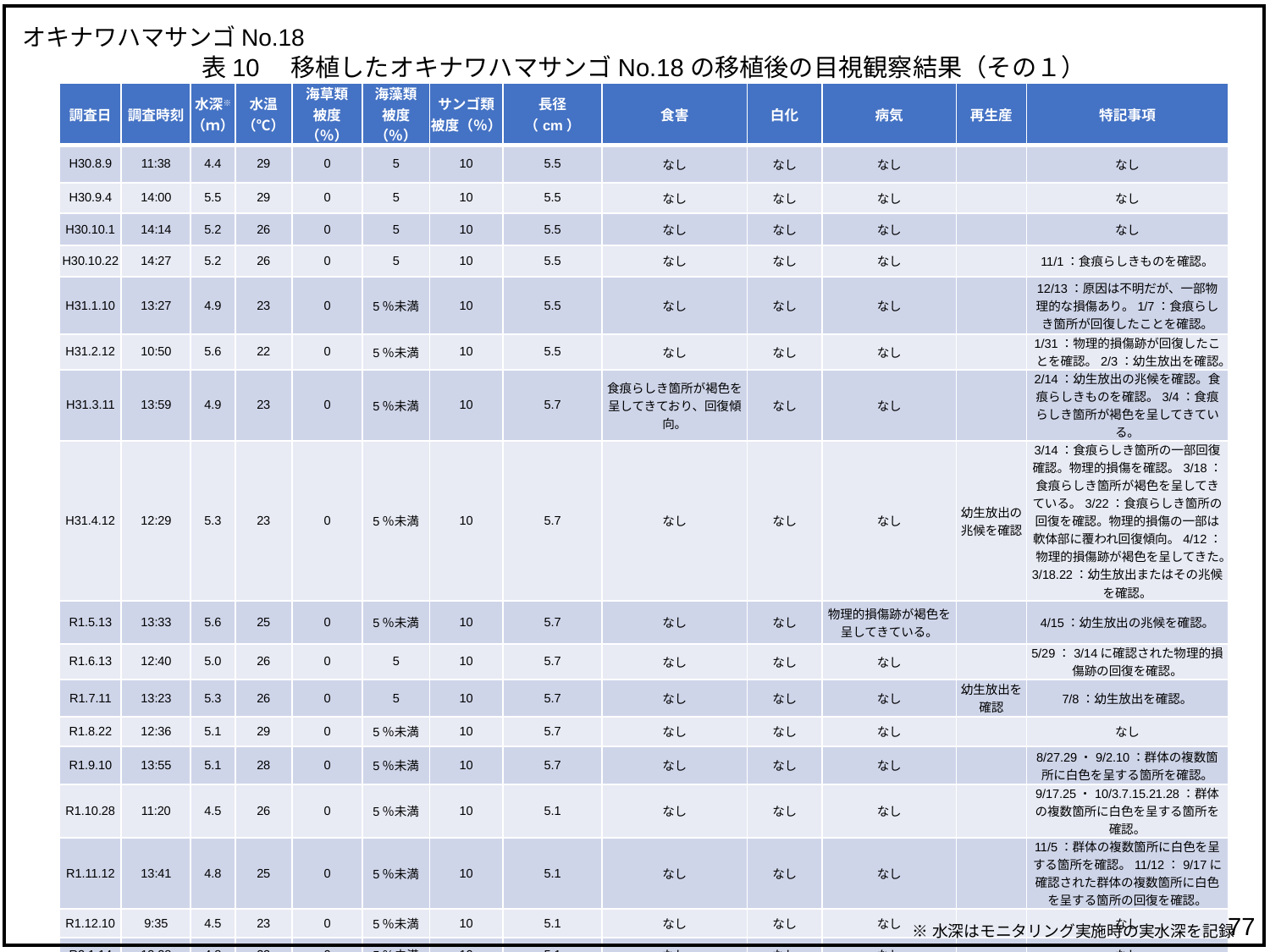

オキナワハマサンゴNo.18
表10　移植したオキナワハマサンゴNo.18の移植後の目視観察結果（その１）
| 調査日 | 調査時刻 | 水深※ （ｍ） | 水温 （℃） | 海草類 被度（％） | 海藻類 被度（％） | サンゴ類 被度（％） | 長径 （cm） | 食害 | 白化 | 病気 | 再生産 | 特記事項 |
| --- | --- | --- | --- | --- | --- | --- | --- | --- | --- | --- | --- | --- |
| H30.8.9 | 11:38 | 4.4 | 29 | 0 | 5 | 10 | 5.5 | なし | なし | なし |  | なし |
| H30.9.4 | 14:00 | 5.5 | 29 | 0 | 5 | 10 | 5.5 | なし | なし | なし |  | なし |
| H30.10.1 | 14:14 | 5.2 | 26 | 0 | 5 | 10 | 5.5 | なし | なし | なし |  | なし |
| H30.10.22 | 14:27 | 5.2 | 26 | 0 | 5 | 10 | 5.5 | なし | なし | なし |  | 11/1：食痕らしきものを確認。 |
| H31.1.10 | 13:27 | 4.9 | 23 | 0 | 5％未満 | 10 | 5.5 | なし | なし | なし |  | 12/13：原因は不明だが、一部物理的な損傷あり。1/7：食痕らしき箇所が回復したことを確認。 |
| H31.2.12 | 10:50 | 5.6 | 22 | 0 | 5％未満 | 10 | 5.5 | なし | なし | なし |  | 1/31：物理的損傷跡が回復したことを確認。2/3：幼生放出を確認。 |
| H31.3.11 | 13:59 | 4.9 | 23 | 0 | 5％未満 | 10 | 5.7 | 食痕らしき箇所が褐色を呈してきており、回復傾向。 | なし | なし |  | 2/14：幼生放出の兆候を確認。食痕らしきものを確認。3/4：食痕らしき箇所が褐色を呈してきている。 |
| H31.4.12 | 12:29 | 5.3 | 23 | 0 | 5％未満 | 10 | 5.7 | なし | なし | なし | 幼生放出の 兆候を確認 | 3/14：食痕らしき箇所の一部回復確認。物理的損傷を確認。3/18：食痕らしき箇所が褐色を呈してきている。3/22：食痕らしき箇所の回復を確認。物理的損傷の一部は軟体部に覆われ回復傾向。4/12：物理的損傷跡が褐色を呈してきた。3/18.22：幼生放出またはその兆候を確認。 |
| R1.5.13 | 13:33 | 5.6 | 25 | 0 | 5％未満 | 10 | 5.7 | なし | なし | 物理的損傷跡が褐色を 呈してきている。 |  | 4/15：幼生放出の兆候を確認。 |
| R1.6.13 | 12:40 | 5.0 | 26 | 0 | 5 | 10 | 5.7 | なし | なし | なし |  | 5/29：3/14に確認された物理的損傷跡の回復を確認。 |
| R1.7.11 | 13:23 | 5.3 | 26 | 0 | 5 | 10 | 5.7 | なし | なし | なし | 幼生放出を 確認 | 7/8：幼生放出を確認。 |
| R1.8.22 | 12:36 | 5.1 | 29 | 0 | 5％未満 | 10 | 5.7 | なし | なし | なし |  | なし |
| R1.9.10 | 13:55 | 5.1 | 28 | 0 | 5％未満 | 10 | 5.7 | なし | なし | なし |  | 8/27.29・9/2.10：群体の複数箇所に白色を呈する箇所を確認。 |
| R1.10.28 | 11:20 | 4.5 | 26 | 0 | 5％未満 | 10 | 5.1 | なし | なし | なし |  | 9/17.25・10/3.7.15.21.28：群体の複数箇所に白色を呈する箇所を確認。 |
| R1.11.12 | 13:41 | 4.8 | 25 | 0 | 5％未満 | 10 | 5.1 | なし | なし | なし |  | 11/5：群体の複数箇所に白色を呈する箇所を確認。11/12：9/17に確認された群体の複数箇所に白色を呈する箇所の回復を確認。 |
| R1.12.10 | 9:35 | 4.5 | 23 | 0 | 5％未満 | 10 | 5.1 | なし | なし | なし |  | なし |
| R2.1.14 | 13:28 | 4.8 | 22 | 0 | 5％未満 | 10 | 5.1 | なし | なし | なし |  | なし |
77
※水深はモニタリング実施時の実水深を記録